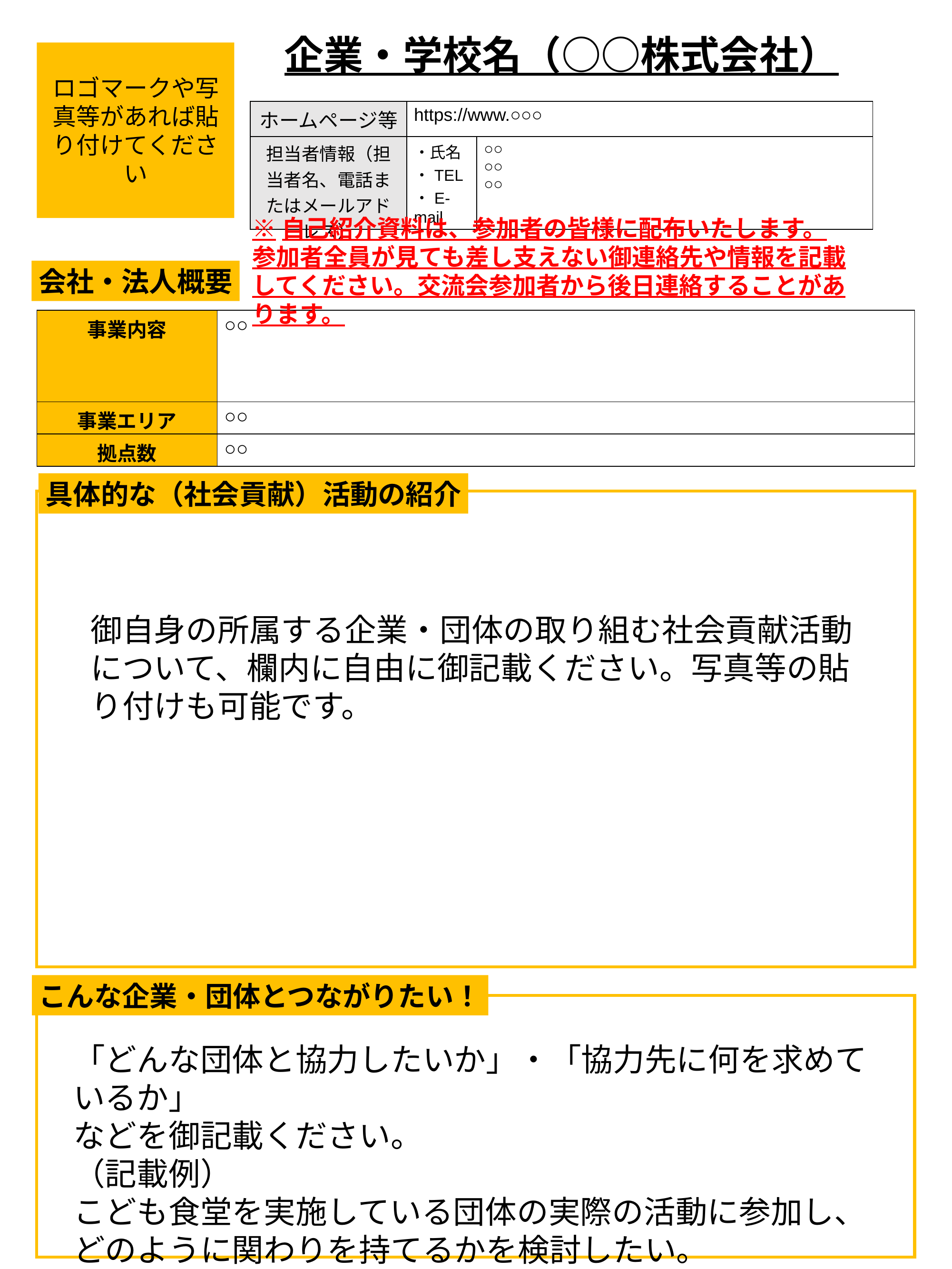

企業・学校名（○○株式会社）
ロゴマークや写真等があれば貼り付けてください
| ホームページ等 | https://www.○○○ |  |
| --- | --- | --- |
| 担当者情報（担当者名、電話またはメールアドレス） | ・氏名 ・TEL ・E-mail | ○○ ○○ ○○ |
※自己紹介資料は、参加者の皆様に配布いたします。
参加者全員が見ても差し支えない御連絡先や情報を記載してください。交流会参加者から後日連絡することがあります。
会社・法人概要
| 事業内容 | ○○ |
| --- | --- |
| 事業エリア | ○○ |
| 拠点数 | ○○ |
具体的な（社会貢献）活動の紹介

御自身の所属する企業・団体の取り組む社会貢献活動について、欄内に自由に御記載ください。写真等の貼り付けも可能です。
こんな企業・団体とつながりたい！

「どんな団体と協力したいか」・「協力先に何を求めているか」
などを御記載ください。
（記載例）
こども食堂を実施している団体の実際の活動に参加し、
どのように関わりを持てるかを検討したい。